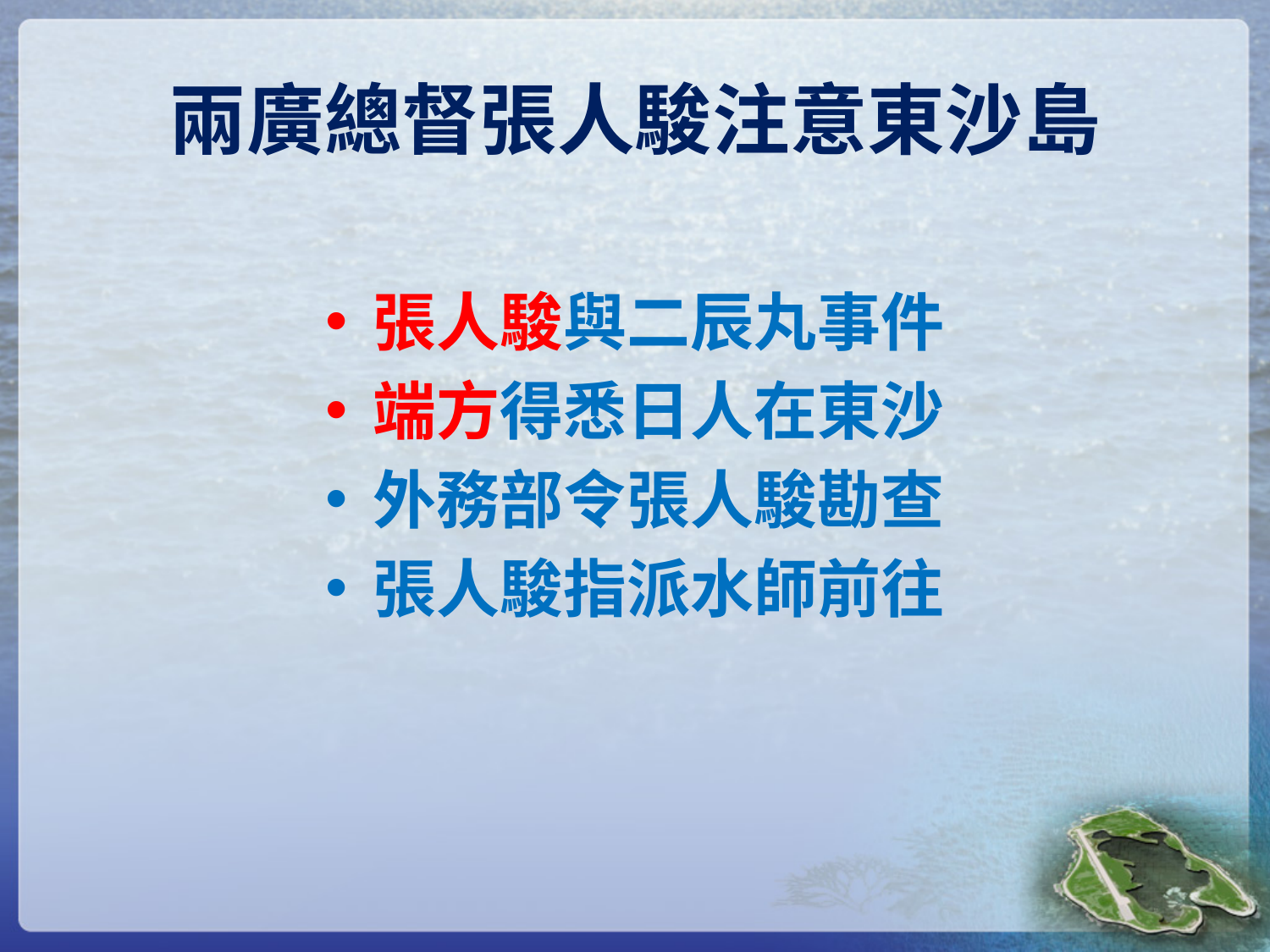

# 兩廣總督張人駿注意東沙島
張人駿與二辰丸事件
端方得悉日人在東沙
外務部令張人駿勘查
張人駿指派水師前往